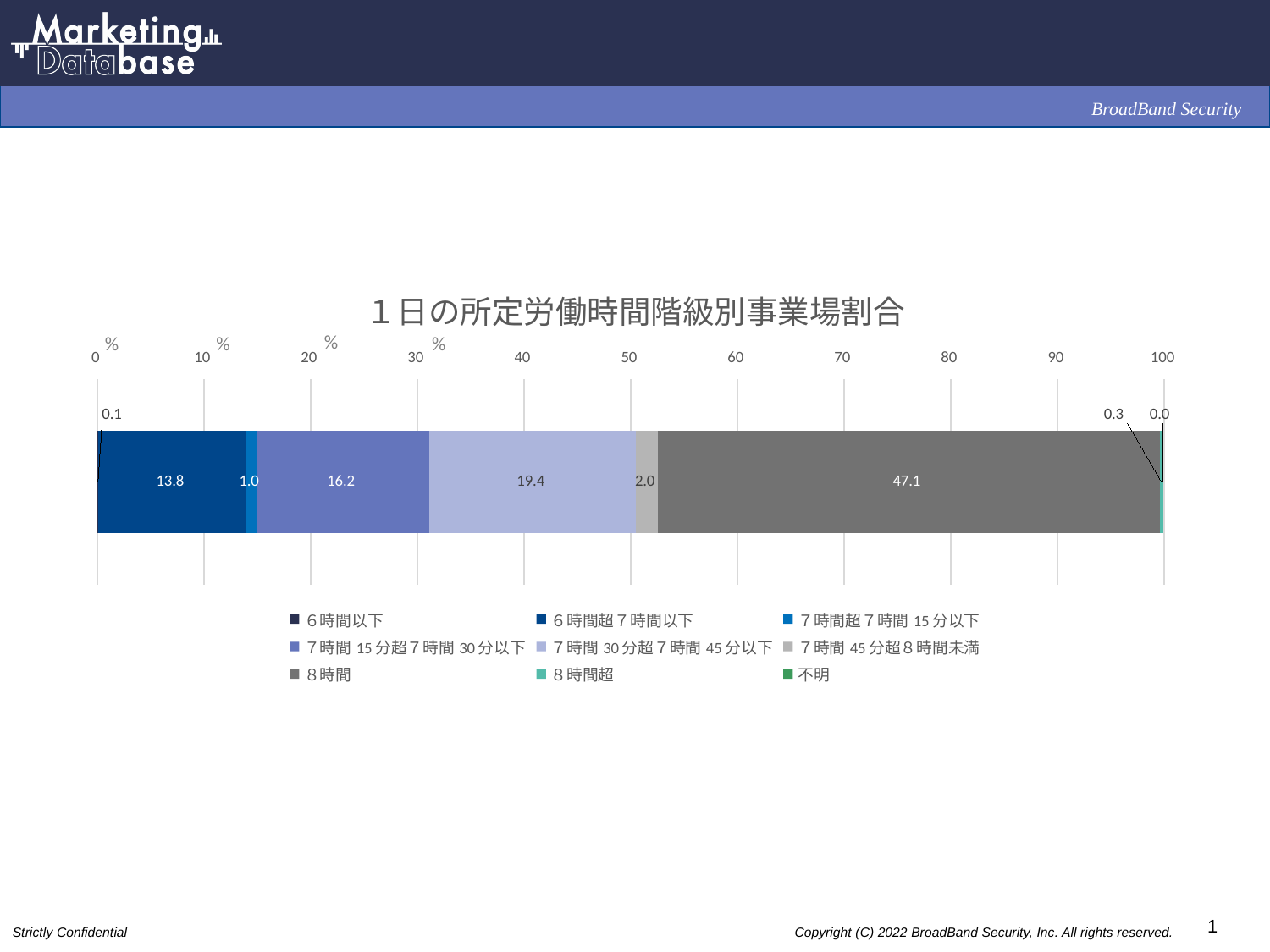

### Chart: １日の所定労働時間階級別事業場割合

| Category | ６時間以下 | ６時間超７時間以下 | ７時間超７時間15分以下 | ７時間15分超７時間30分以下 | ７時間30分超７時間45分以下 | ７時間45分超８時間未満 | ８時間 | ８時間超 | 不明 |
|---|---|---|---|---|---|---|---|---|---|